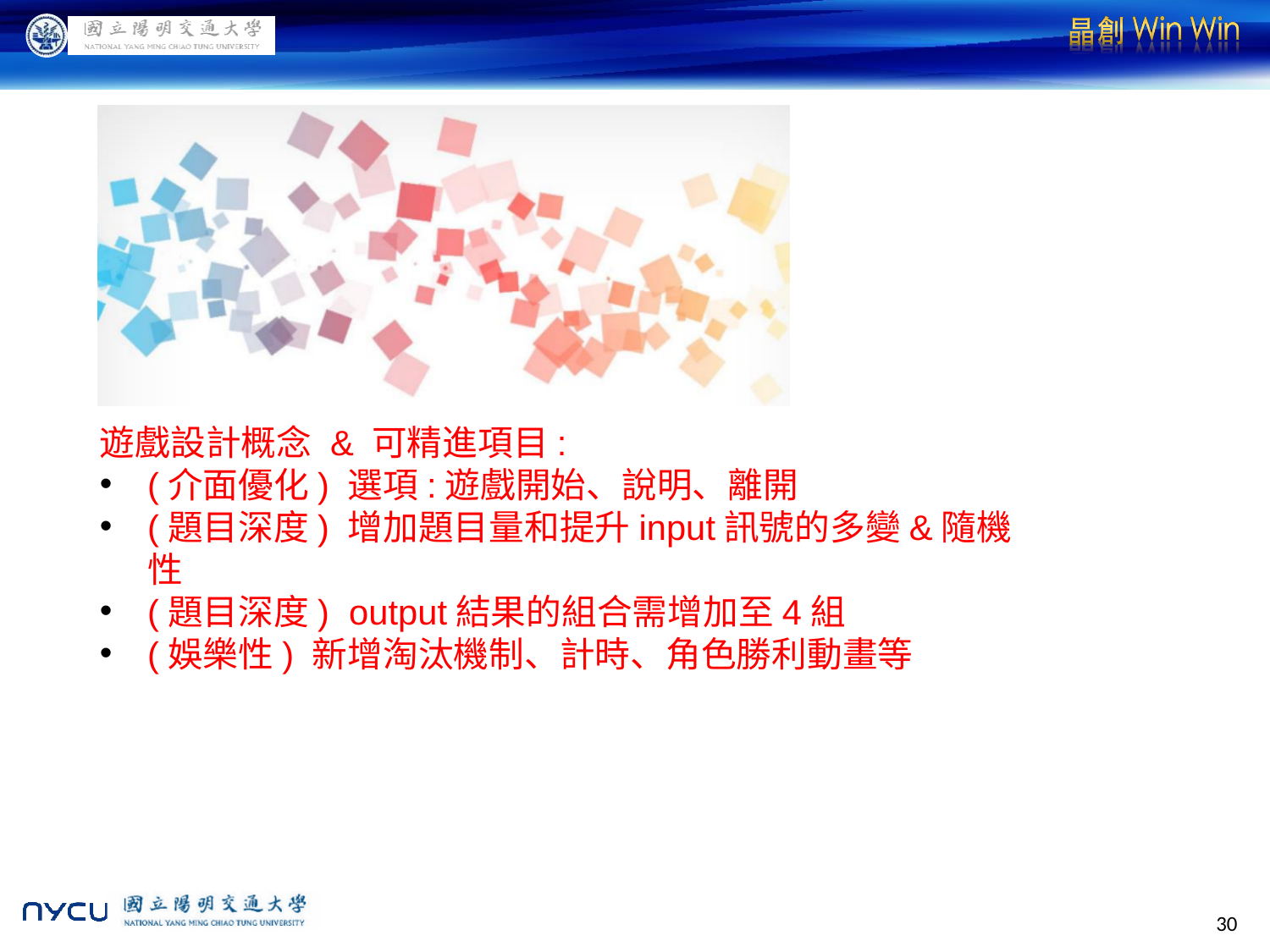

發想
遊戲設計概念 & 可精進項目:
(介面優化) 選項:遊戲開始、說明、離開
(題目深度) 增加題目量和提升input訊號的多變&隨機性
(題目深度)  output結果的組合需增加至4組
(娛樂性) 新增淘汰機制、計時、角色勝利動畫等